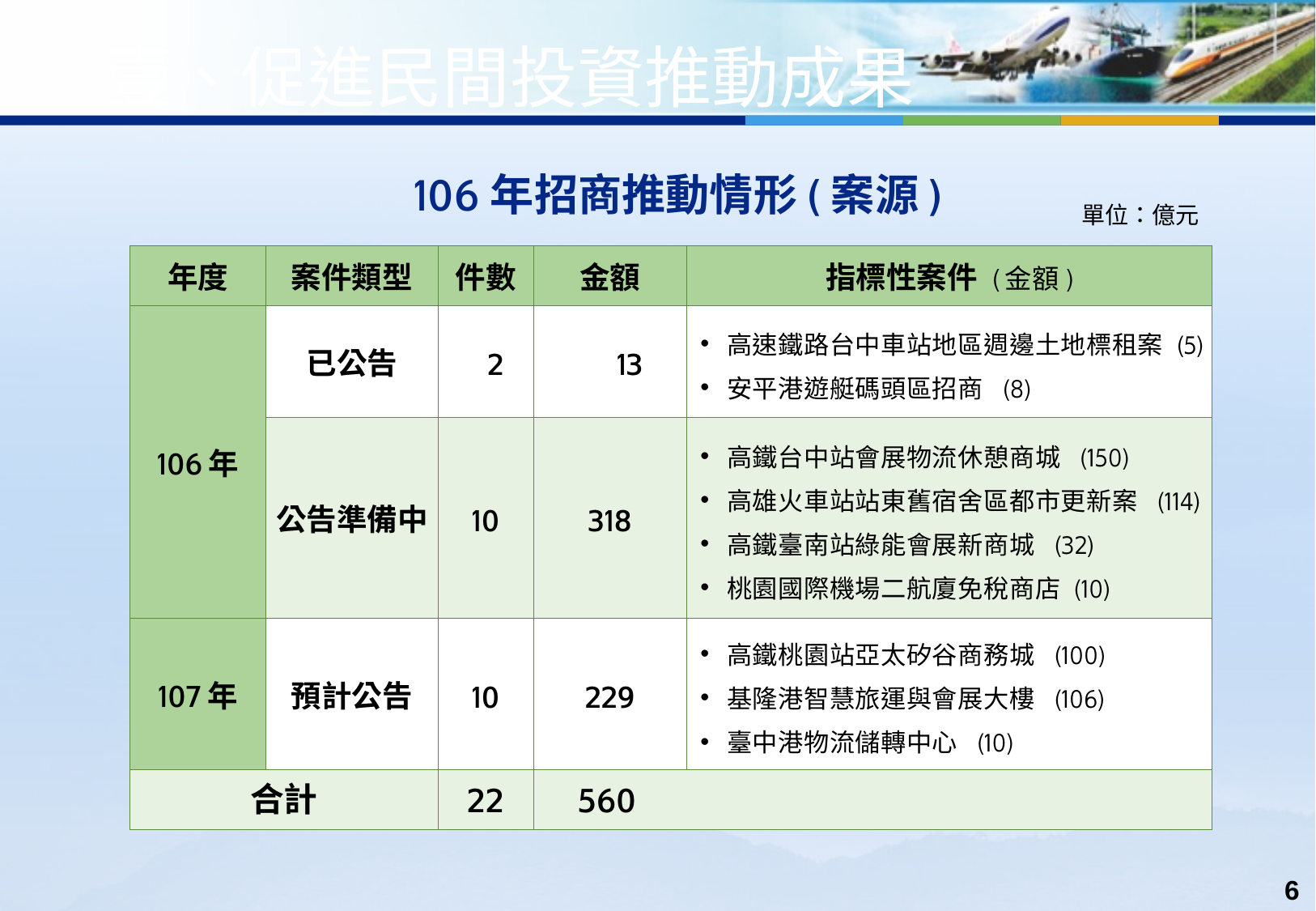

壹、促進民間投資推動成果
106年招商推動情形(案源)
單位：億元
| 年度 | 案件類型 | 件數 | 金額 | 指標性案件 (金額) |
| --- | --- | --- | --- | --- |
| 106年 | 已公告 | 2 | 13 | 高速鐵路台中車站地區週邊土地標租案 (5) 安平港遊艇碼頭區招商 (8) |
|  | 公告準備中 | 10 | 318 | 高鐵台中站會展物流休憩商城 (150) 高雄火車站站東舊宿舍區都市更新案 (114) 高鐵臺南站綠能會展新商城 (32) 桃園國際機場二航廈免稅商店 (10) |
| 107年 | 預計公告 | 10 | 229 | 高鐵桃園站亞太矽谷商務城 (100) 基隆港智慧旅運與會展大樓 (106) 臺中港物流儲轉中心 (10) |
| 合計 |  | 22 | 560 |  |
6